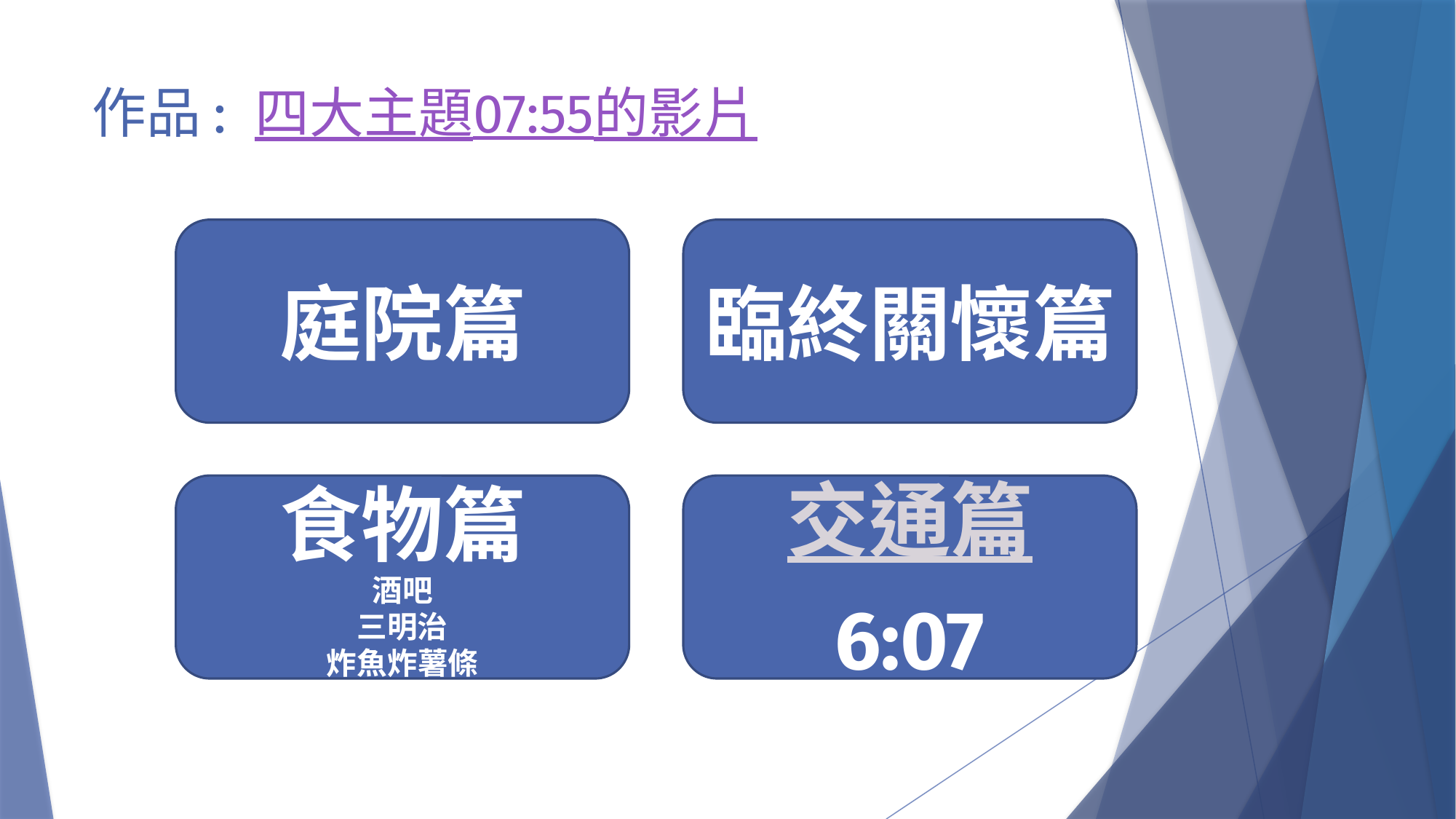

# 作品: 四大主題07:55的影片
庭院篇
臨終關懷篇
食物篇
酒吧
三明治
炸魚炸薯條
交通篇 6:07